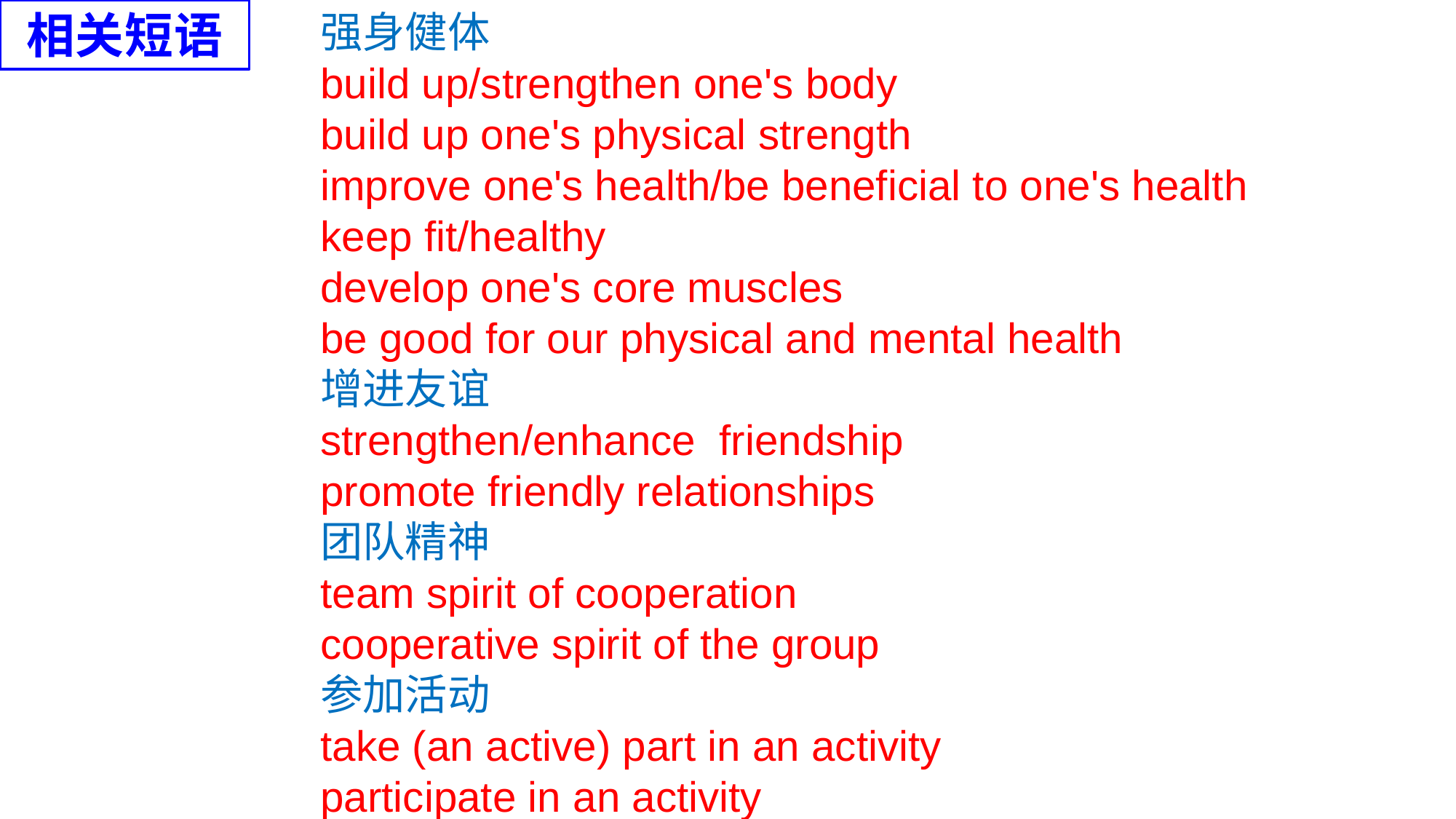

强身健体
build up/strengthen one's body
build up one's physical strength
improve one's health/be beneficial to one's health
keep fit/healthy
develop one's core muscles
be good for our physical and mental health
增进友谊
strengthen/enhance  friendship
promote friendly relationships
团队精神
team spirit of cooperation
cooperative spirit of the group
参加活动
take (an active) part in an activity
participate in an activity

相关短语